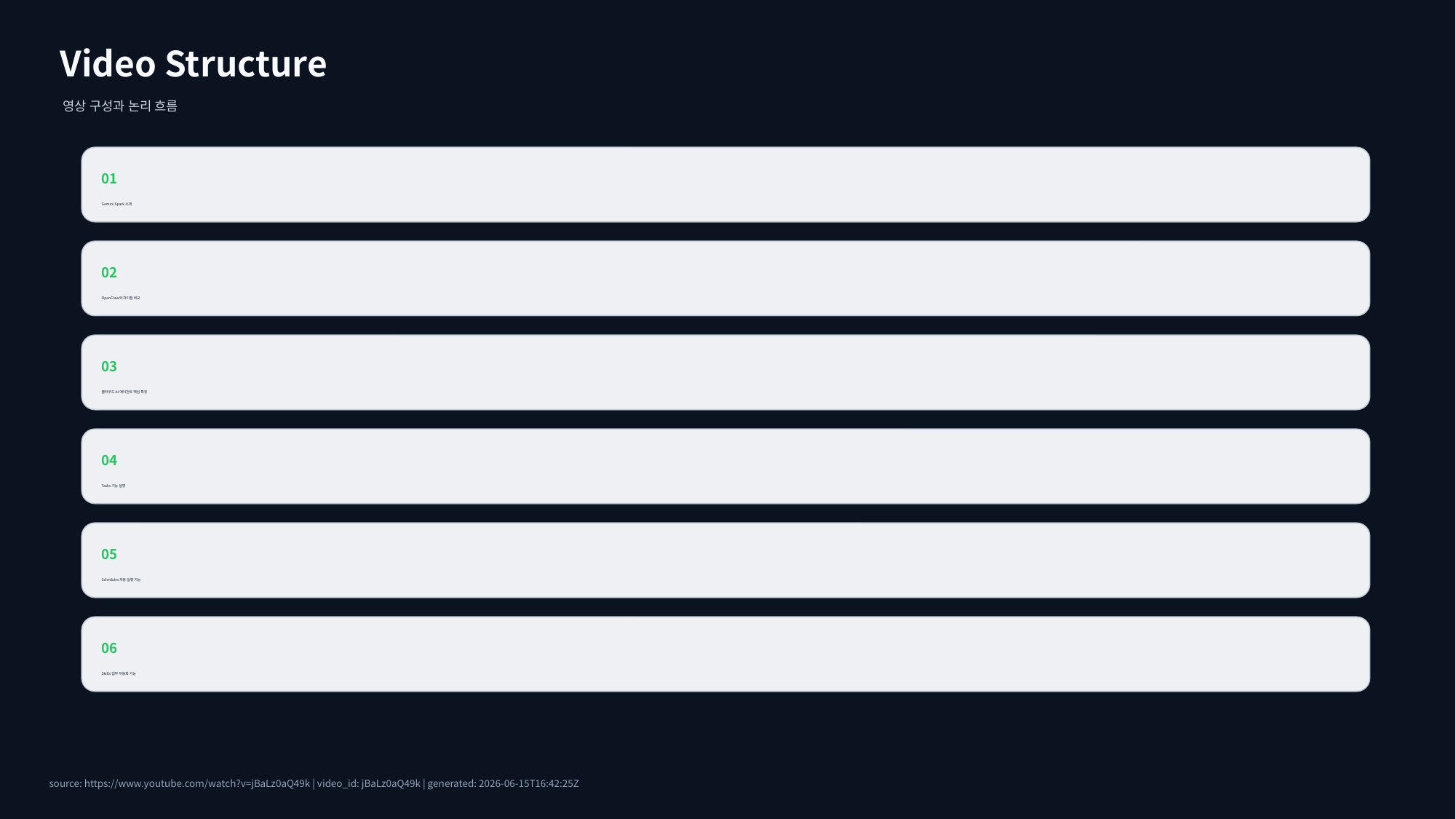

Video Structure
영상 구성과 논리 흐름

01
Gemini Spark 소개

02
OpenClaw와 차이점 비교

03
클라우드 AI 에이전트 핵심 특징

04
Tasks 기능 설명

05
Schedules 자동 실행 기능

06
Skills 업무 자동화 기능
source: https://www.youtube.com/watch?v=jBaLz0aQ49k | video_id: jBaLz0aQ49k | generated: 2026-06-15T16:42:25Z